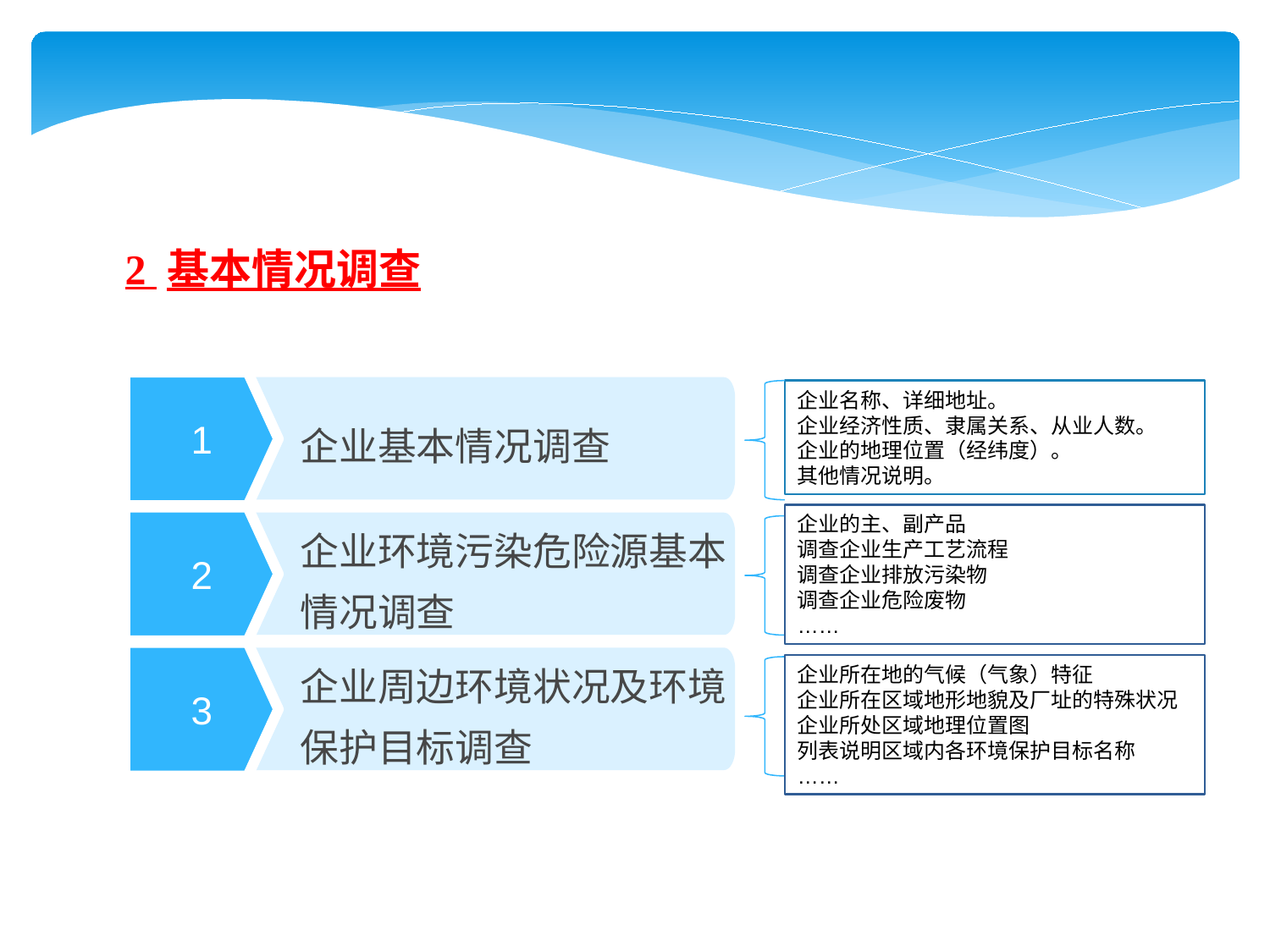

2 基本情况调查

1
企业基本情况调查
2
企业环境污染危险源基本情况调查
3
企业周边环境状况及环境保护目标调查

企业名称、详细地址。
企业经济性质、隶属关系、从业人数。
企业的地理位置（经纬度）。
其他情况说明。
企业的主、副产品
调查企业生产工艺流程
调查企业排放污染物
调查企业危险废物
……

企业所在地的气候（气象）特征
企业所在区域地形地貌及厂址的特殊状况
企业所处区域地理位置图
列表说明区域内各环境保护目标名称
……

52